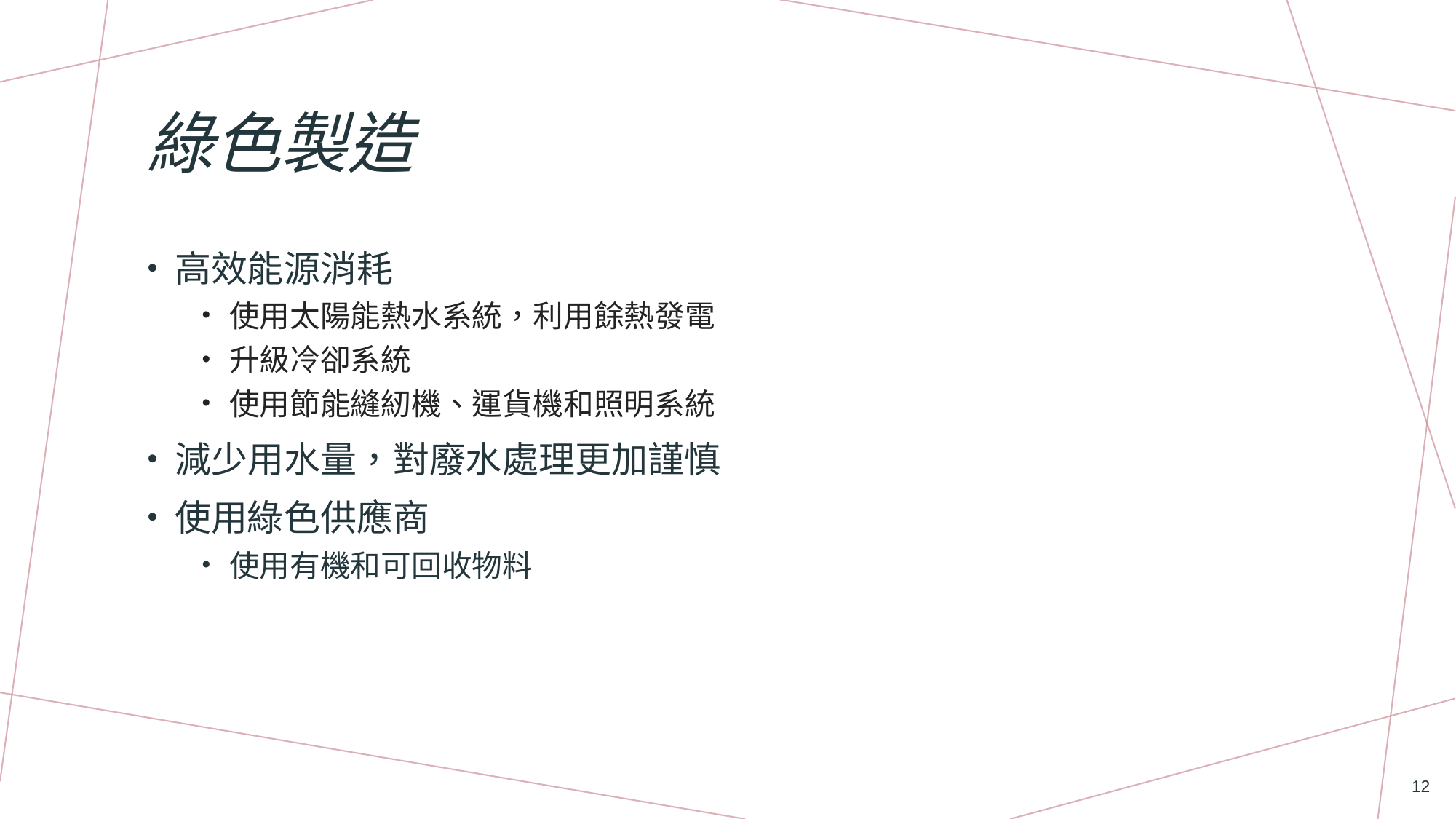

# 綠色製造
高效能源消耗
使用太陽能熱水系統，利用餘熱發電
升級冷卻系統
使用節能縫紉機、運貨機和照明系統
減少用水量，對廢水處理更加謹慎
使用綠色供應商
使用有機和可回收物料
12